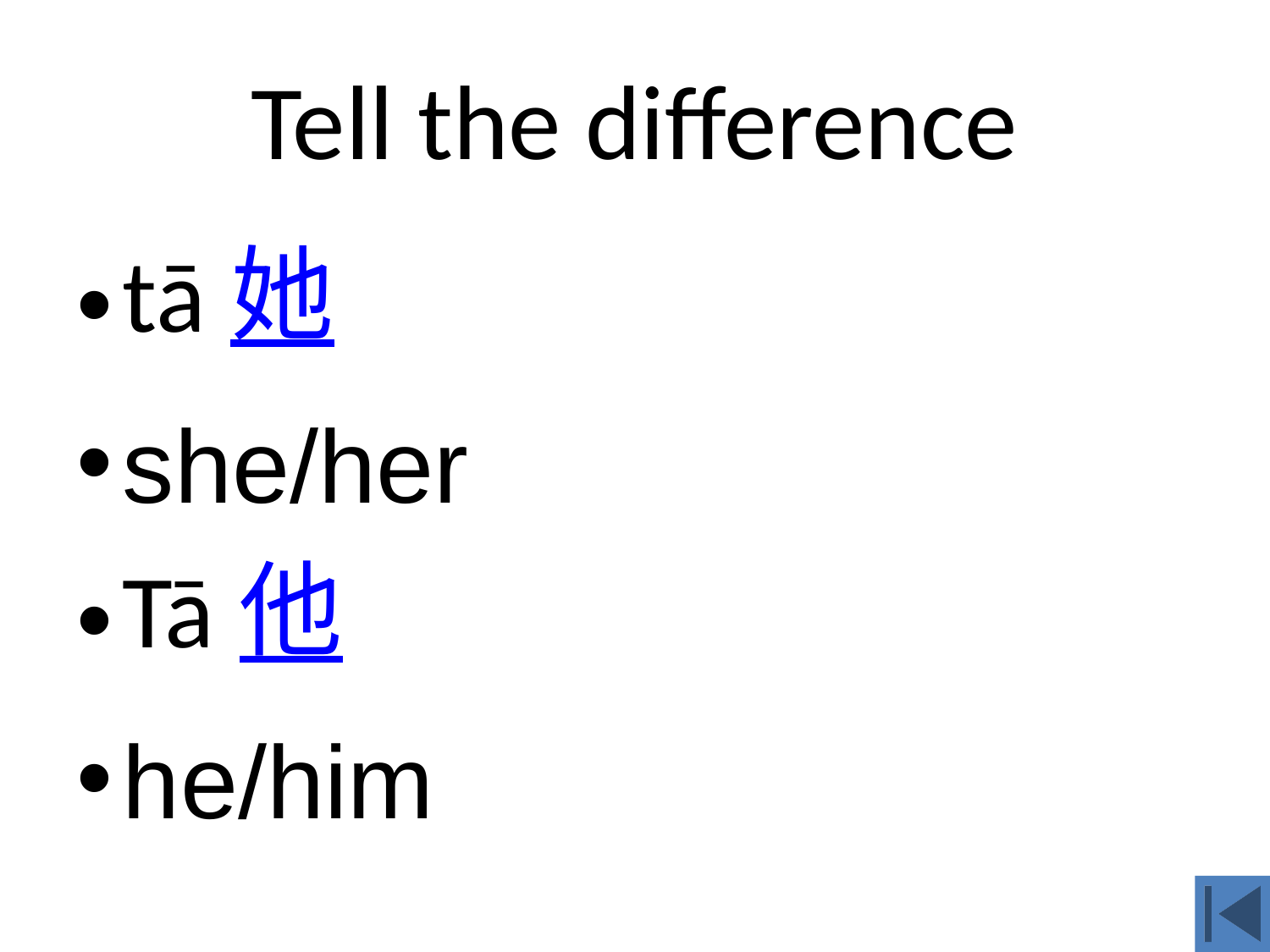

# Tell the difference
tā她
she/her
Tā他
he/him